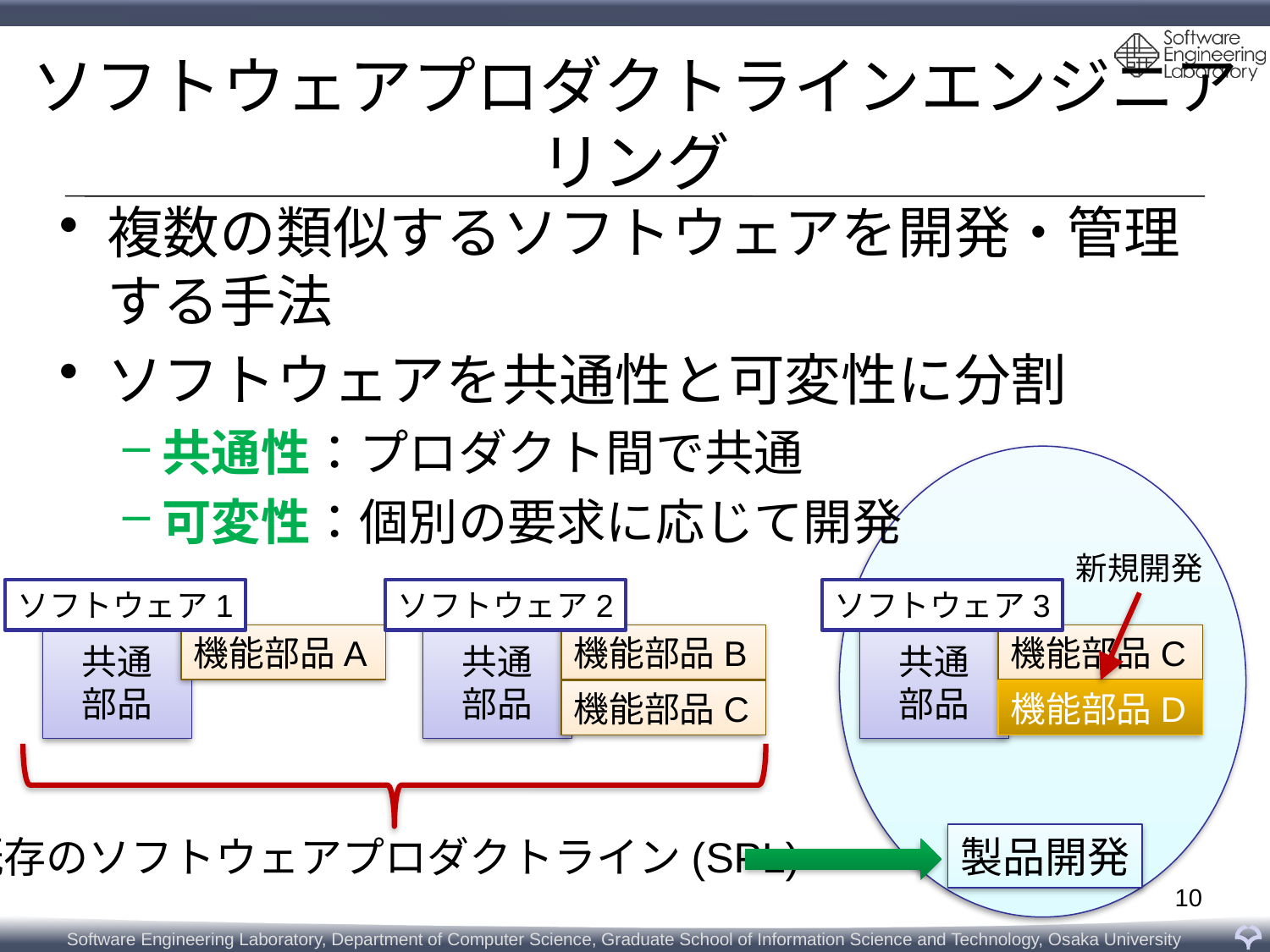

# ソフトウェアプロダクトラインエンジニアリング
複数の類似するソフトウェアを開発・管理する手法
ソフトウェアを共通性と可変性に分割
共通性：プロダクト間で共通
可変性：個別の要求に応じて開発

新規開発
ソフトウェア1
ソフトウェア2
ソフトウェア3
共通
部品
機能部品A
共通
部品
機能部品B
共通
部品
機能部品C
機能部品C
機能部品D
既存のソフトウェアプロダクトライン(SPL)
製品開発

10